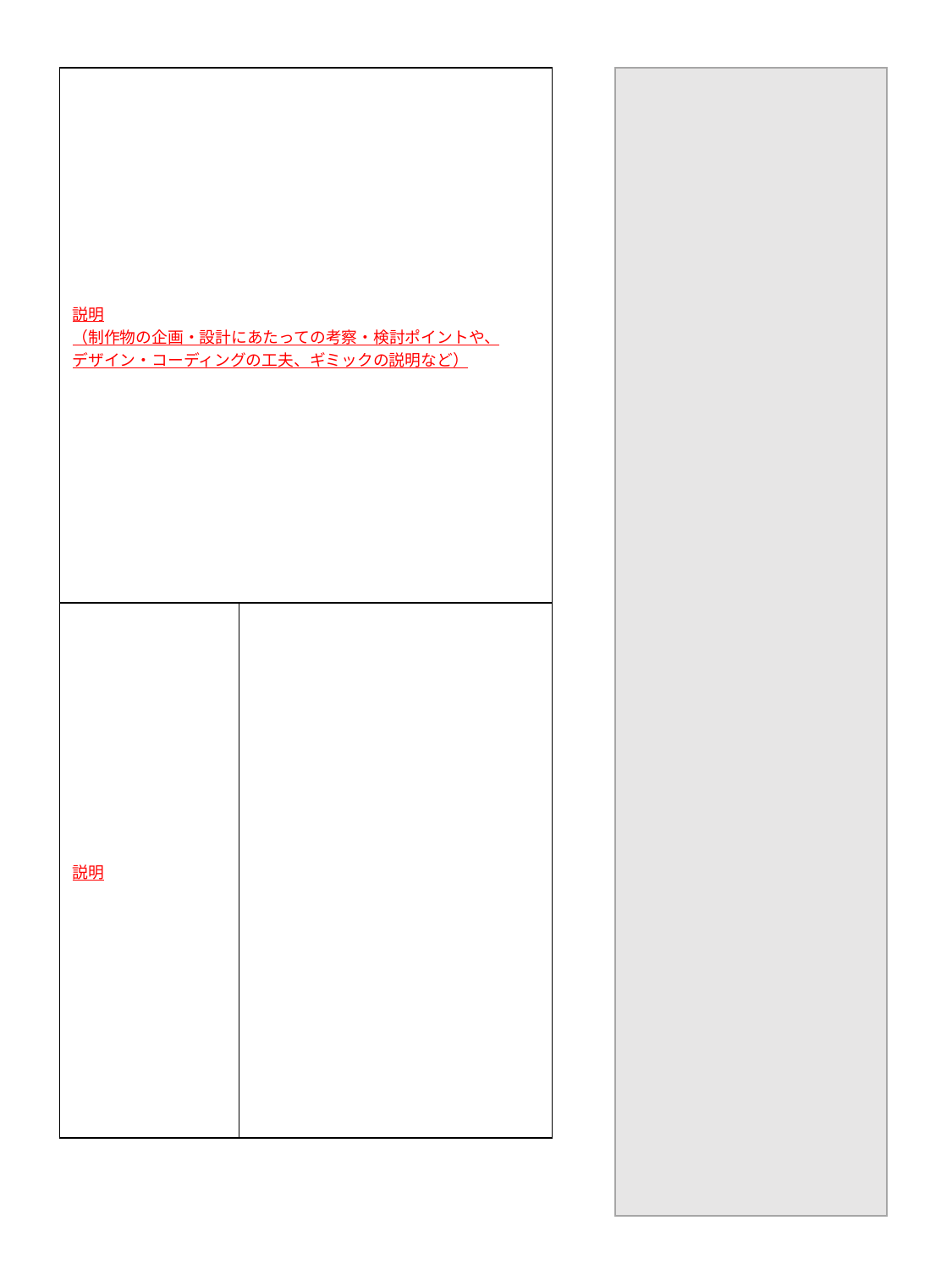

| 説明 （制作物の企画・設計にあたっての考察・検討ポイントや、 デザイン・コーディングの工夫、ギミックの説明など） |  |
| --- | --- |
| 説明 |  |